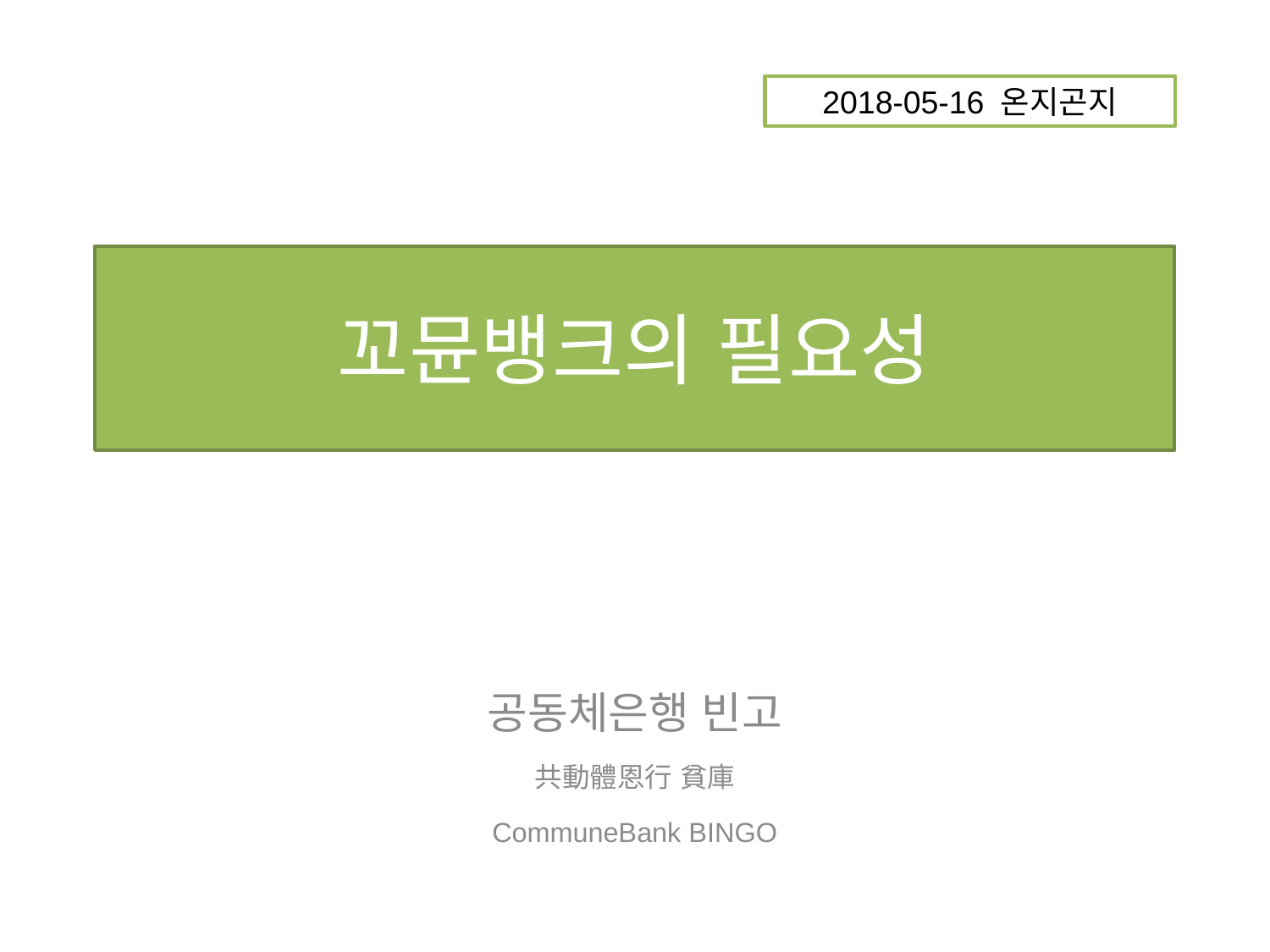

2018-05-16 온지곤지
# 꼬뮨뱅크의 필요성
공동체은행 빈고
共動體恩行 貧庫
CommuneBank BINGO